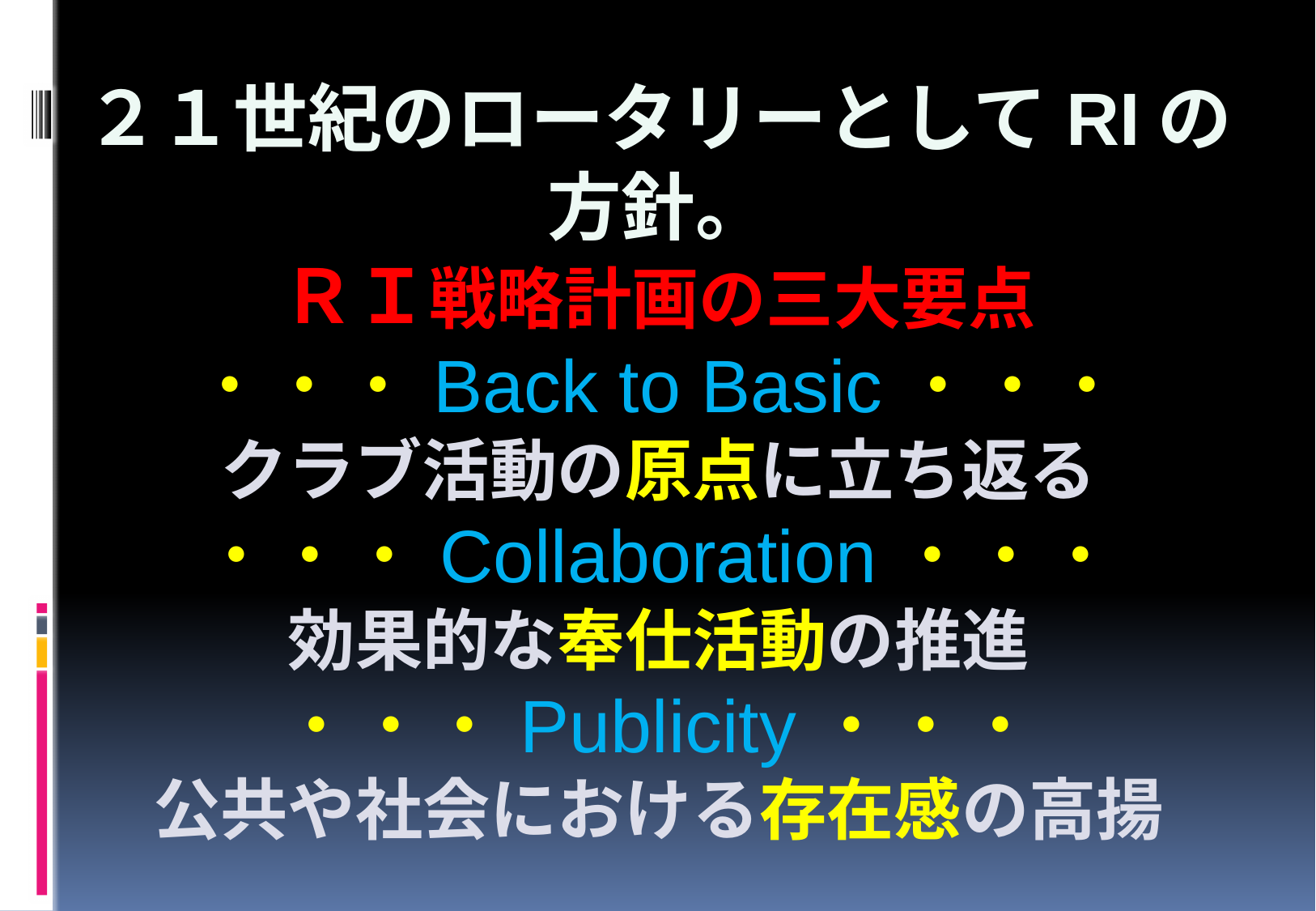

２１世紀のロータリーとしてRIの方針。
ＲＩ戦略計画の三大要点
・・・Back to Basic・・・
クラブ活動の原点に立ち返る
・・・Collaboration・・・
効果的な奉仕活動の推進
・・・Publicity・・・
公共や社会における存在感の高揚